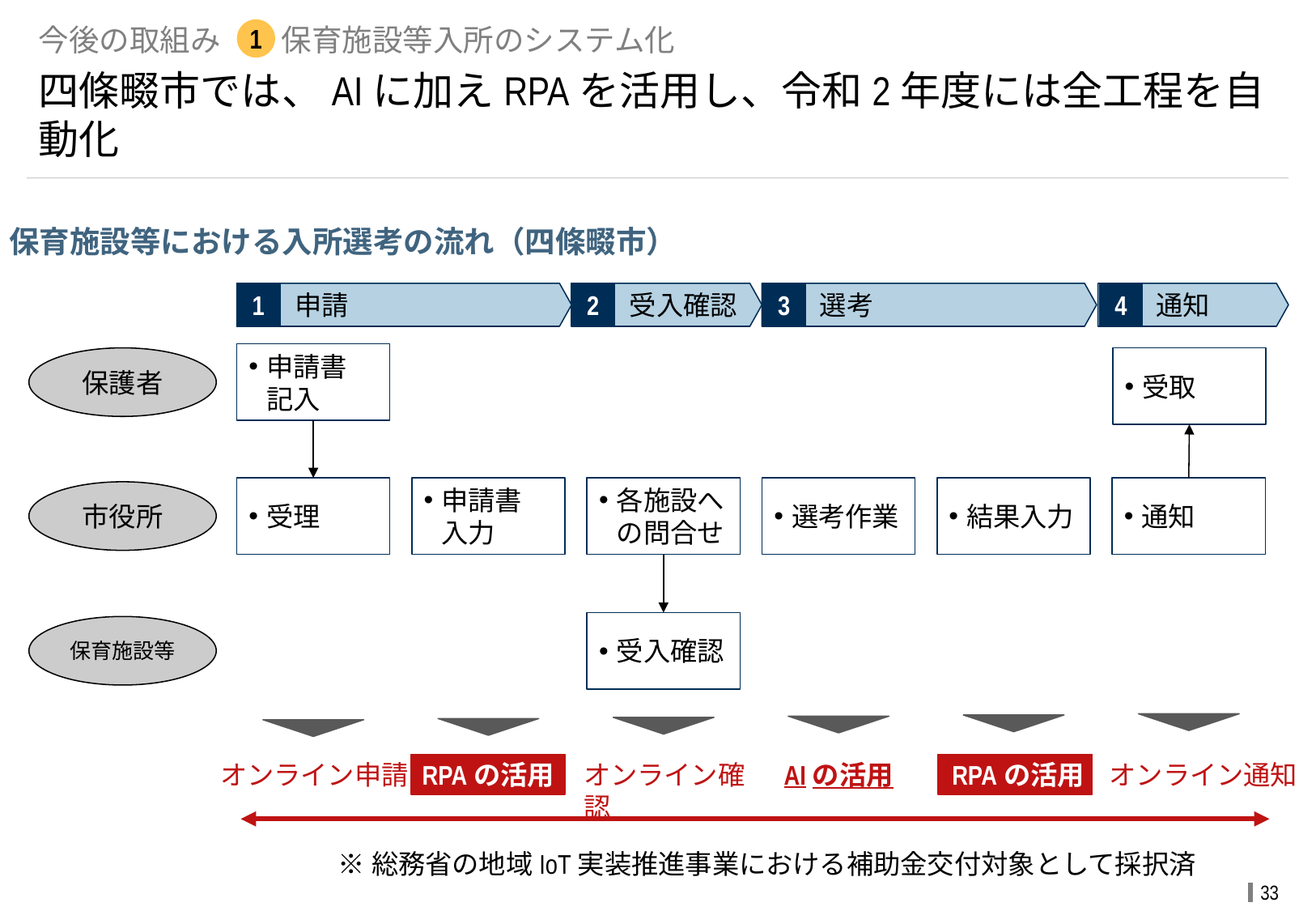

# 今後の取組み	保育施設等入所のシステム化
1
四條畷市では、AIに加えRPAを活用し、令和2年度には全工程を自動化
保育施設等における入所選考の流れ（四條畷市）
	申請
1
	受入確認
2
	選考
3
	通知
4
申請書
記入
保護者
受取
受理
申請書
入力
各施設への問合せ
選考作業
結果入力
通知
市役所
受入確認
保育施設等

オンライン申請
RPAの活用
オンライン確認
AIの活用
RPAの活用
オンライン通知

※総務省の地域IoT実装推進事業における補助金交付対象として採択済